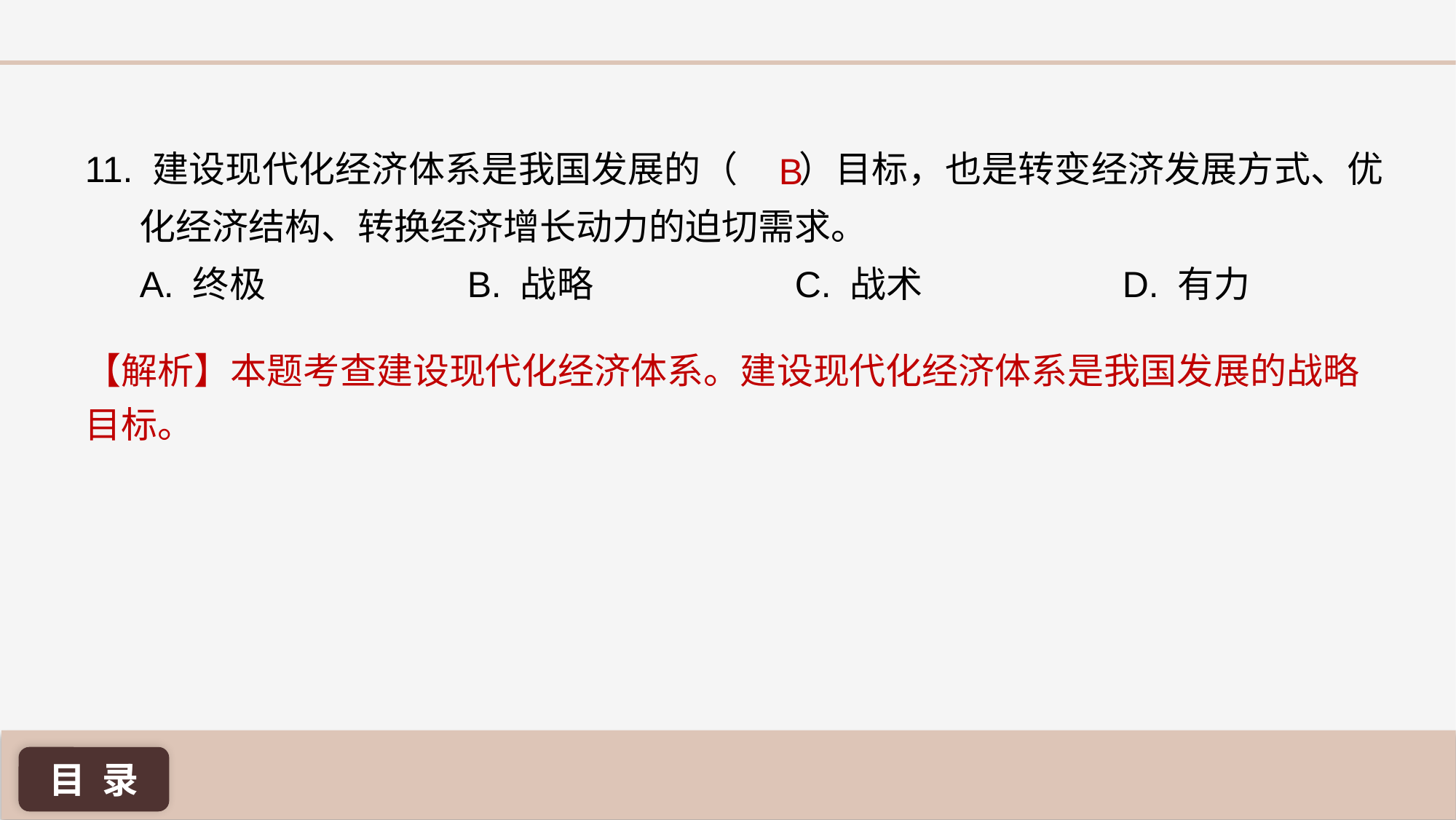

B
11. 建设现代化经济体系是我国发展的（ 	）目标，也是转变经济发展方式、优化经济结构、转换经济增长动力的迫切需求。
A. 终极 		B. 战略 		C. 战术 		D. 有力
【解析】本题考查建设现代化经济体系。建设现代化经济体系是我国发展的战略目标。